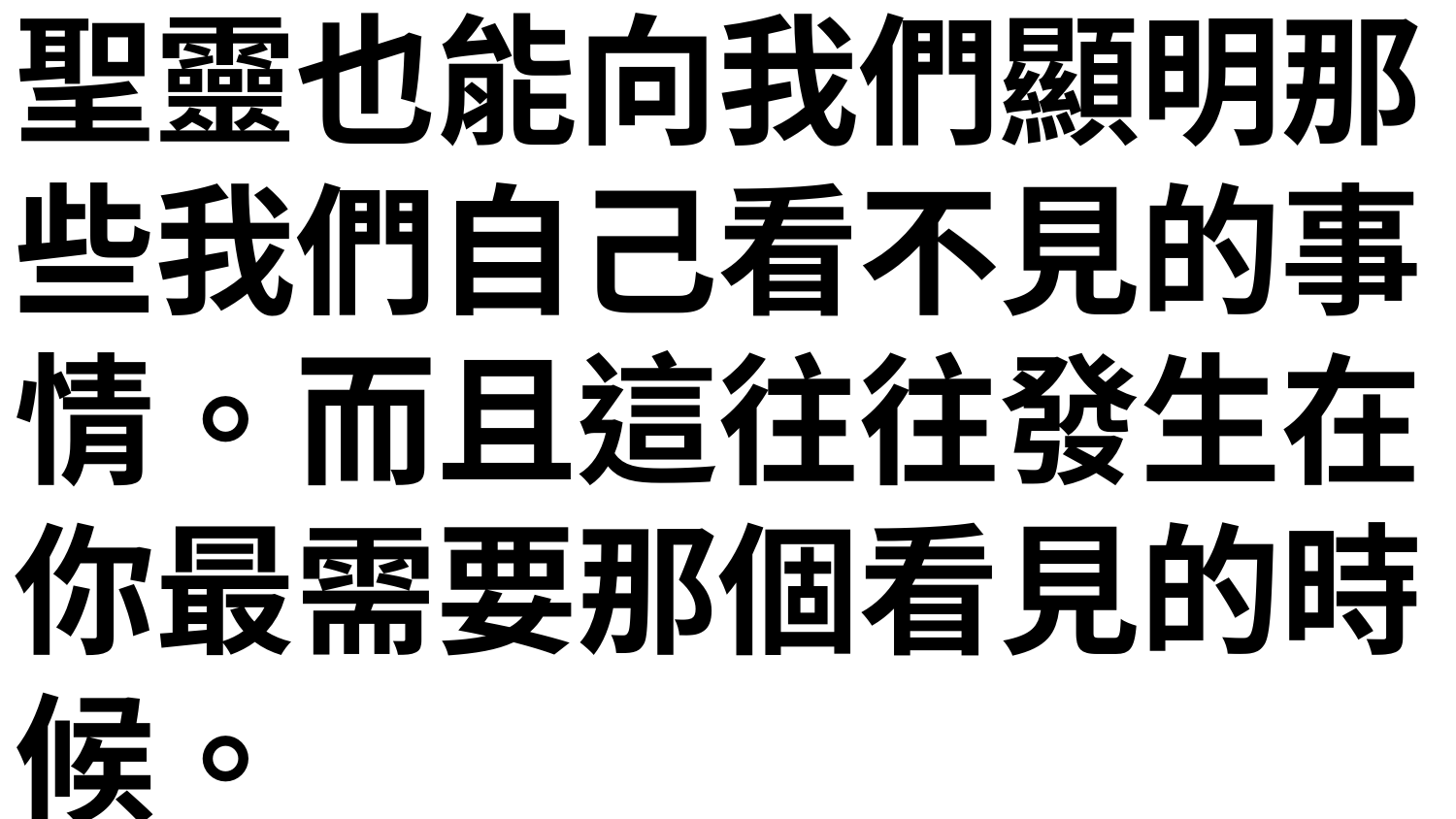

聖靈也能向我們顯明那些我們自己看不見的事情。而且這往往發生在你最需要那個看見的時候。